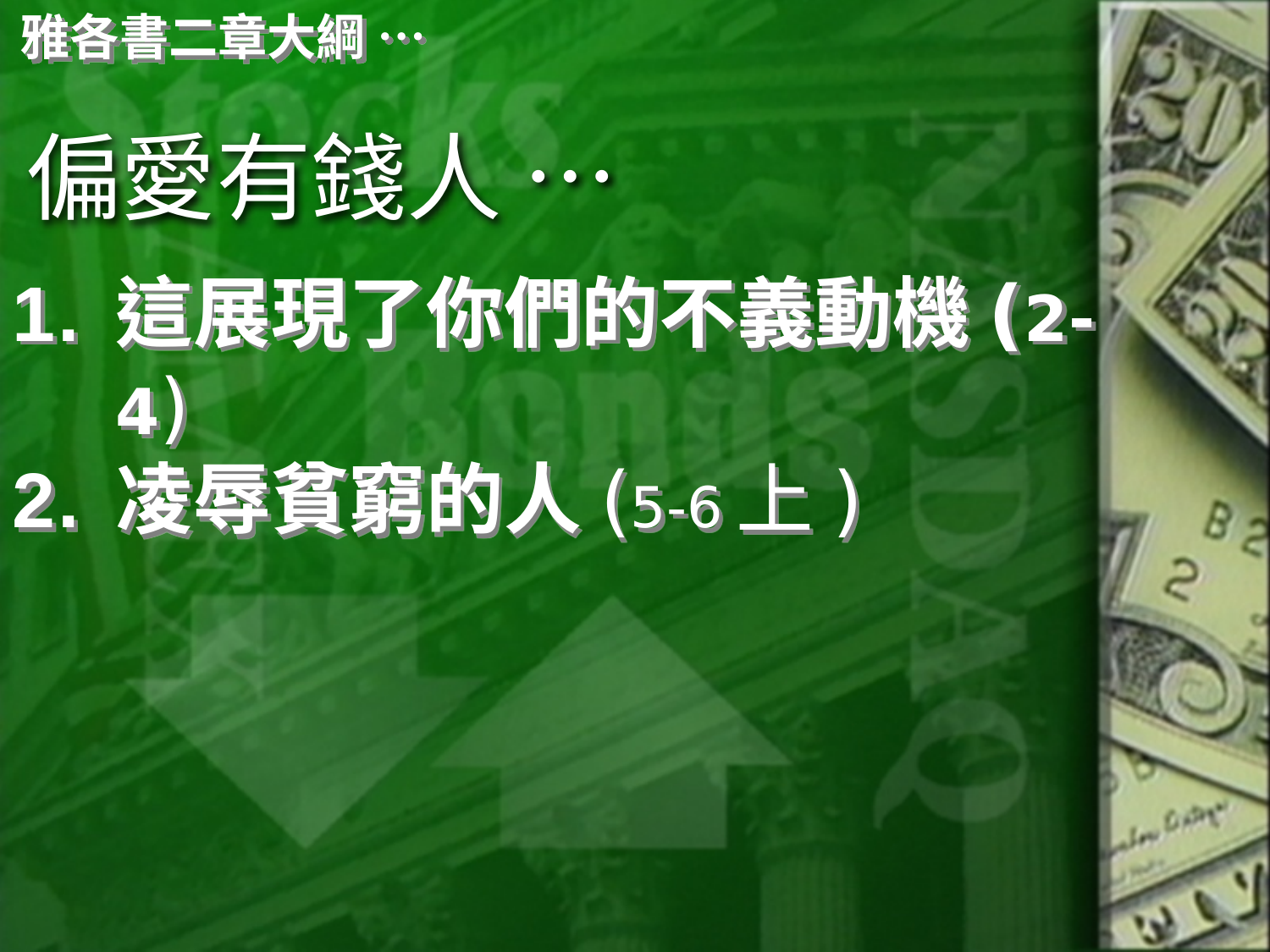

雅各書二章大綱 …
# 偏愛有錢人 …
這展現了你們的不義動機(2-4)
凌辱貧窮的人(5-6上)